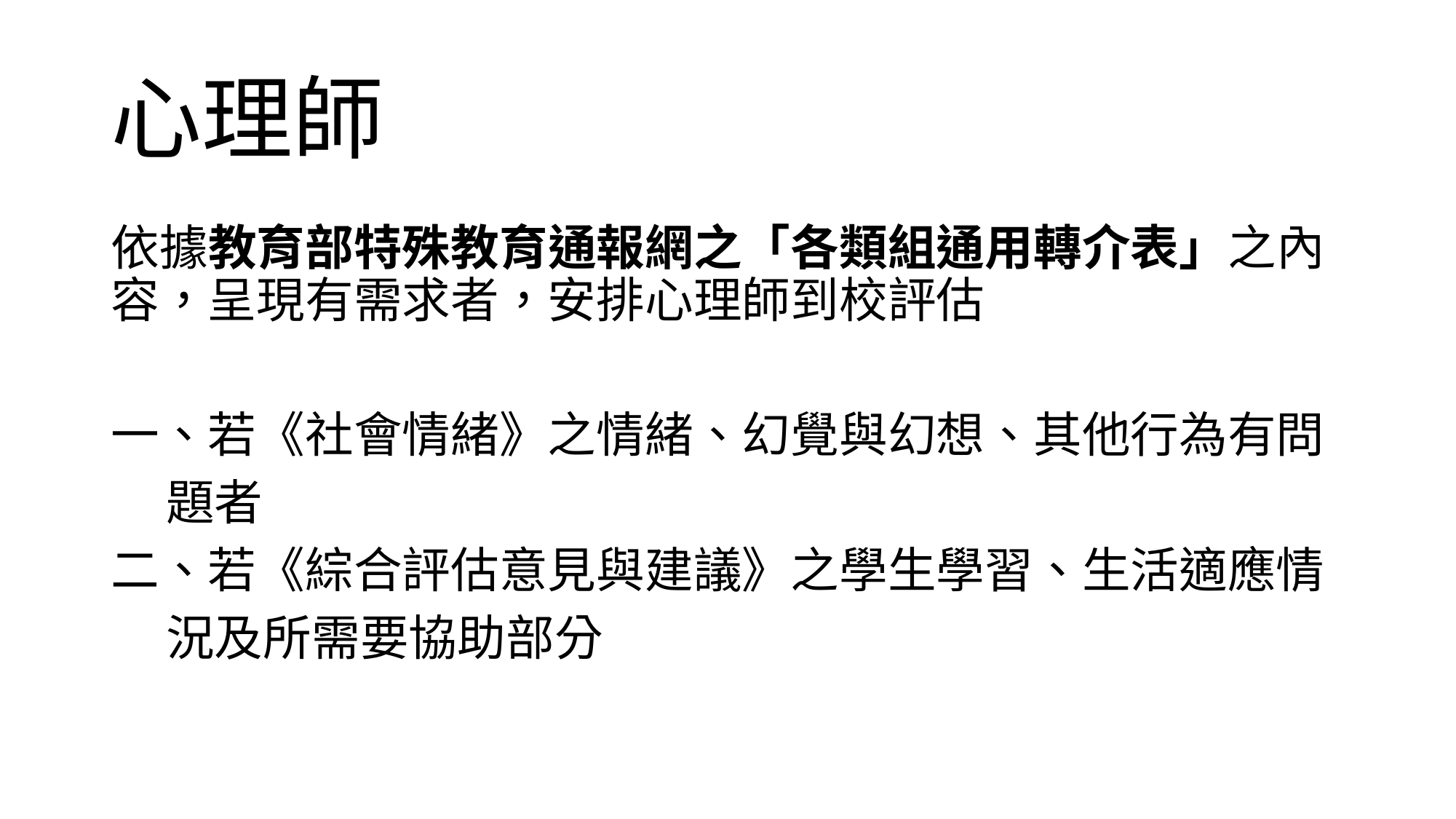

# 心理師
依據教育部特殊教育通報網之「各類組通用轉介表」之內容，呈現有需求者，安排心理師到校評估

一、若《社會情緒》之情緒、幻覺與幻想、其他行為有問
    題者
二、若《綜合評估意見與建議》之學生學習、生活適應情
    況及所需要協助部分